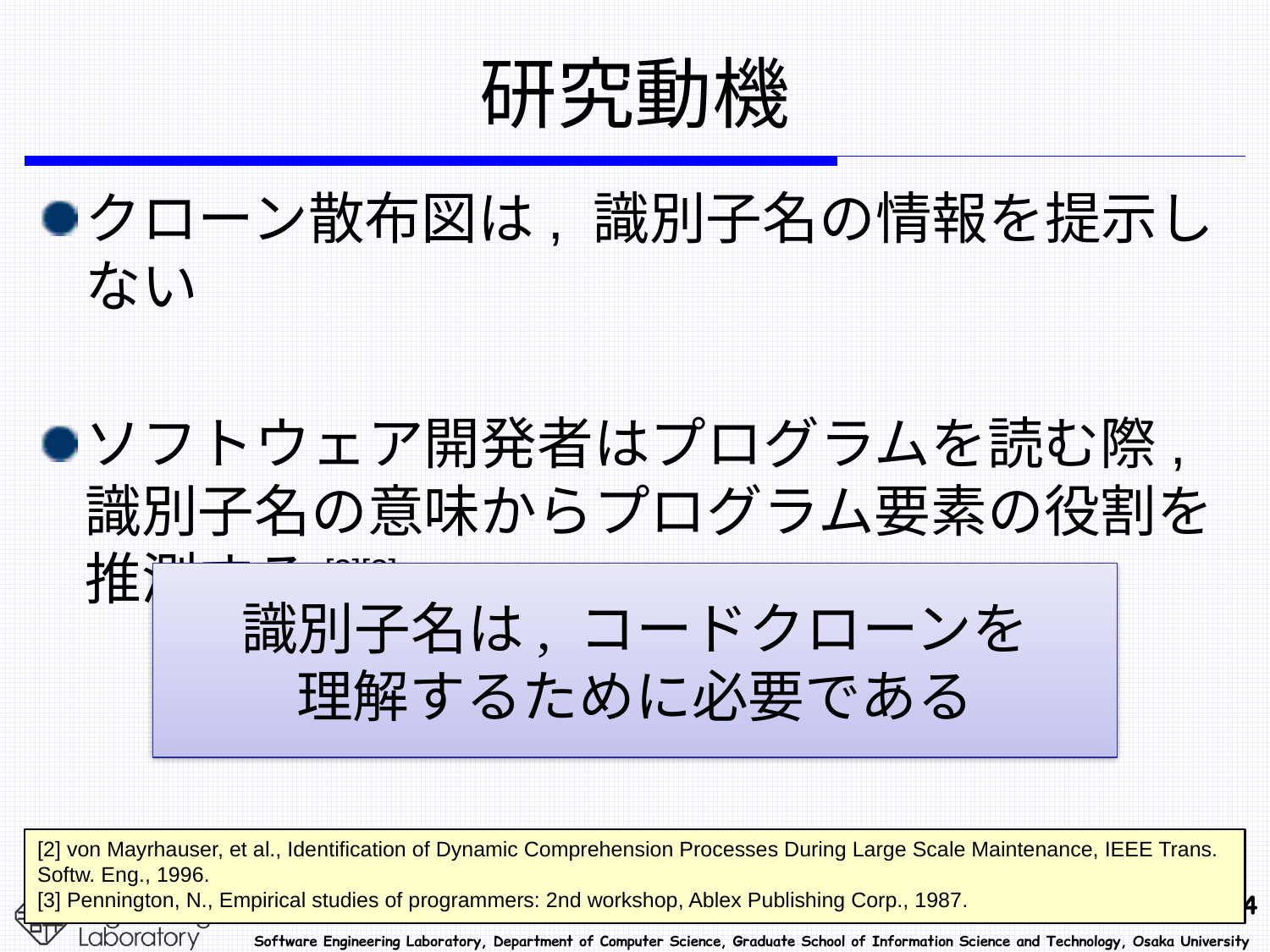

# 研究動機
クローン散布図は, 識別子名の情報を提示しない

ソフトウェア開発者はプログラムを読む際, 識別子名の意味からプログラム要素の役割を推測する[2][3]
識別子名は, コードクローンを
理解するために必要である
[2] von Mayrhauser, et al., Identification of Dynamic Comprehension Processes During Large Scale Maintenance, IEEE Trans. Softw. Eng., 1996.
[3] Pennington, N., Empirical studies of programmers: 2nd workshop, Ablex Publishing Corp., 1987.